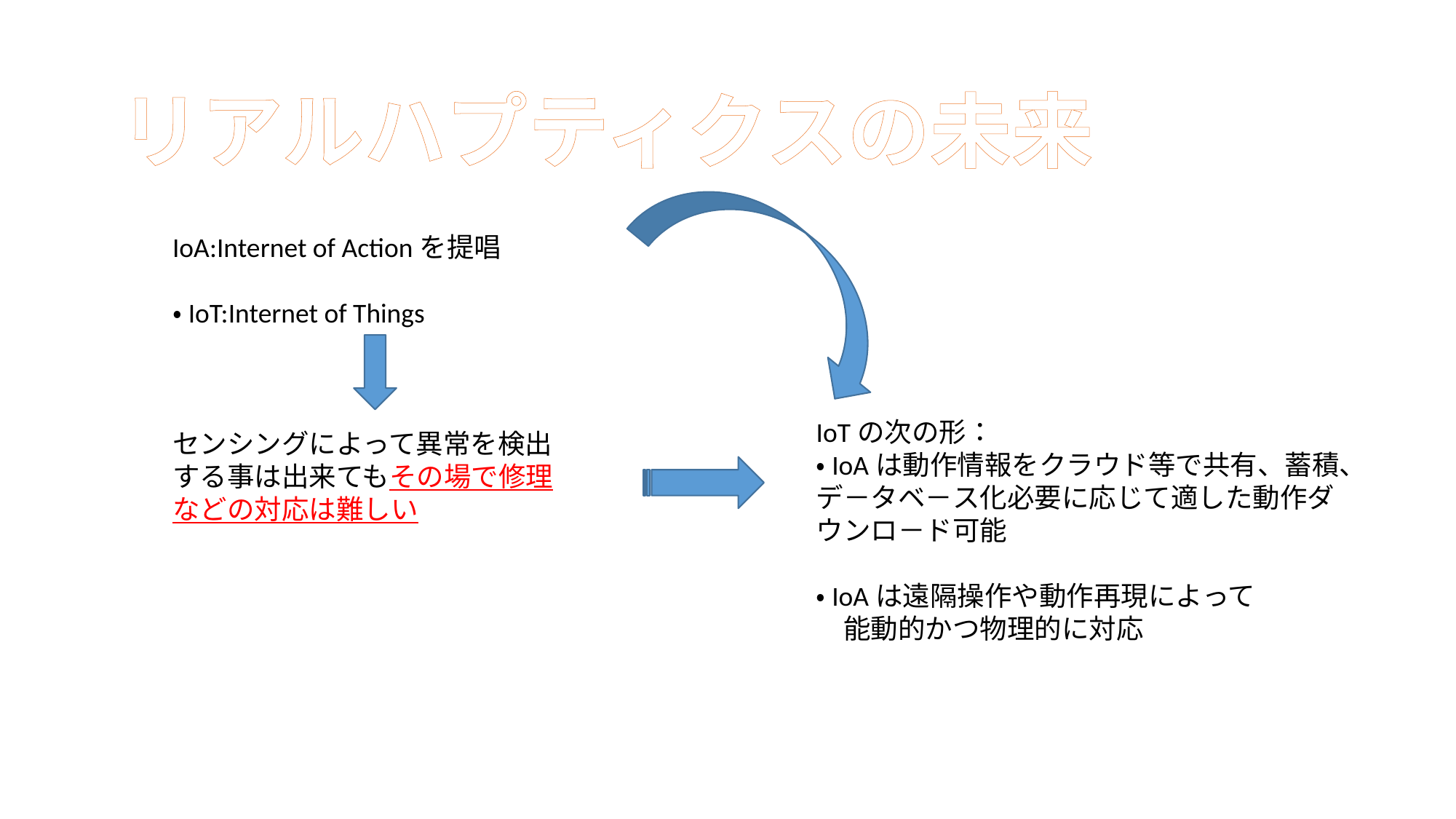

リアルハプティクスの未来
IoA:Internet of Actionを提唱

・IoT:Internet of Things

センシングによって異常を検出する事は出来てもその場で修理などの対応は難しい

IoTの次の形：
・IoAは動作情報をクラウド等で共有、蓄積、デ－タベ－ス化必要に応じて適した動作ダウンロ－ド可能

・IoAは遠隔操作や動作再現によって
　能動的かつ物理的に対応